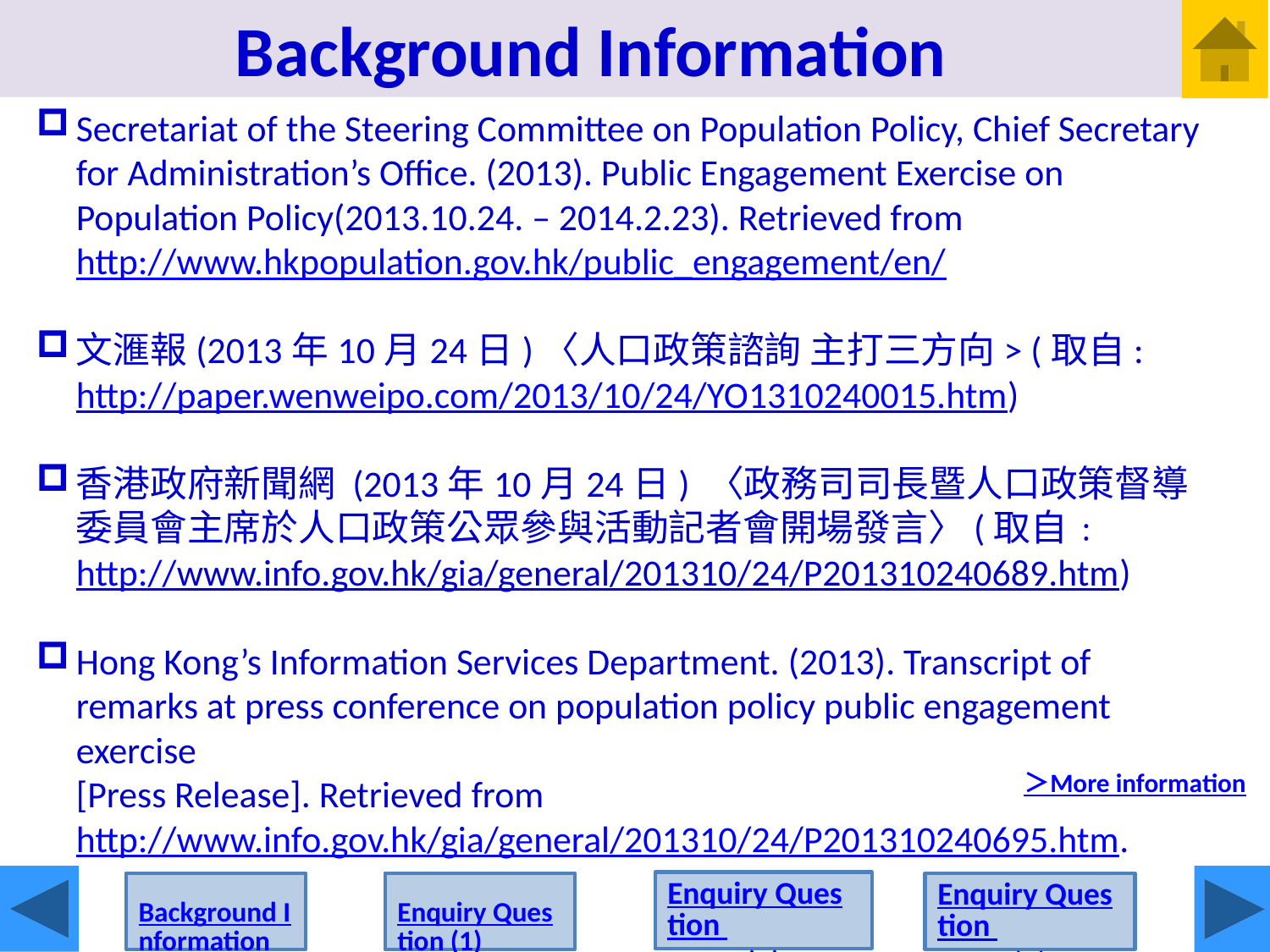

Background Information

Secretariat of the Steering Committee on Population Policy, Chief Secretary for Administration’s Office. (2013). Public Engagement Exercise on Population Policy(2013.10.24. – 2014.2.23). Retrieved from http://www.hkpopulation.gov.hk/public_engagement/en/

文滙報(2013年10月24日)〈人口政策諮詢 主打三方向> (取自: http://paper.wenweipo.com/2013/10/24/YO1310240015.htm)

香港政府新聞網 (2013年10月24日) 〈政務司司長暨人口政策督導委員會主席於人口政策公眾參與活動記者會開場發言〉(取自﹕http://www.info.gov.hk/gia/general/201310/24/P201310240689.htm)

Hong Kong’s Information Services Department. (2013). Transcript of remarks at press conference on population policy public engagement exercise
[Press Release]. Retrieved from http://www.info.gov.hk/gia/general/201310/24/P201310240695.htm.

＞More information

Enquiry Question (2)
Enquiry Question (1)
Background Information
Enquiry Question (3)